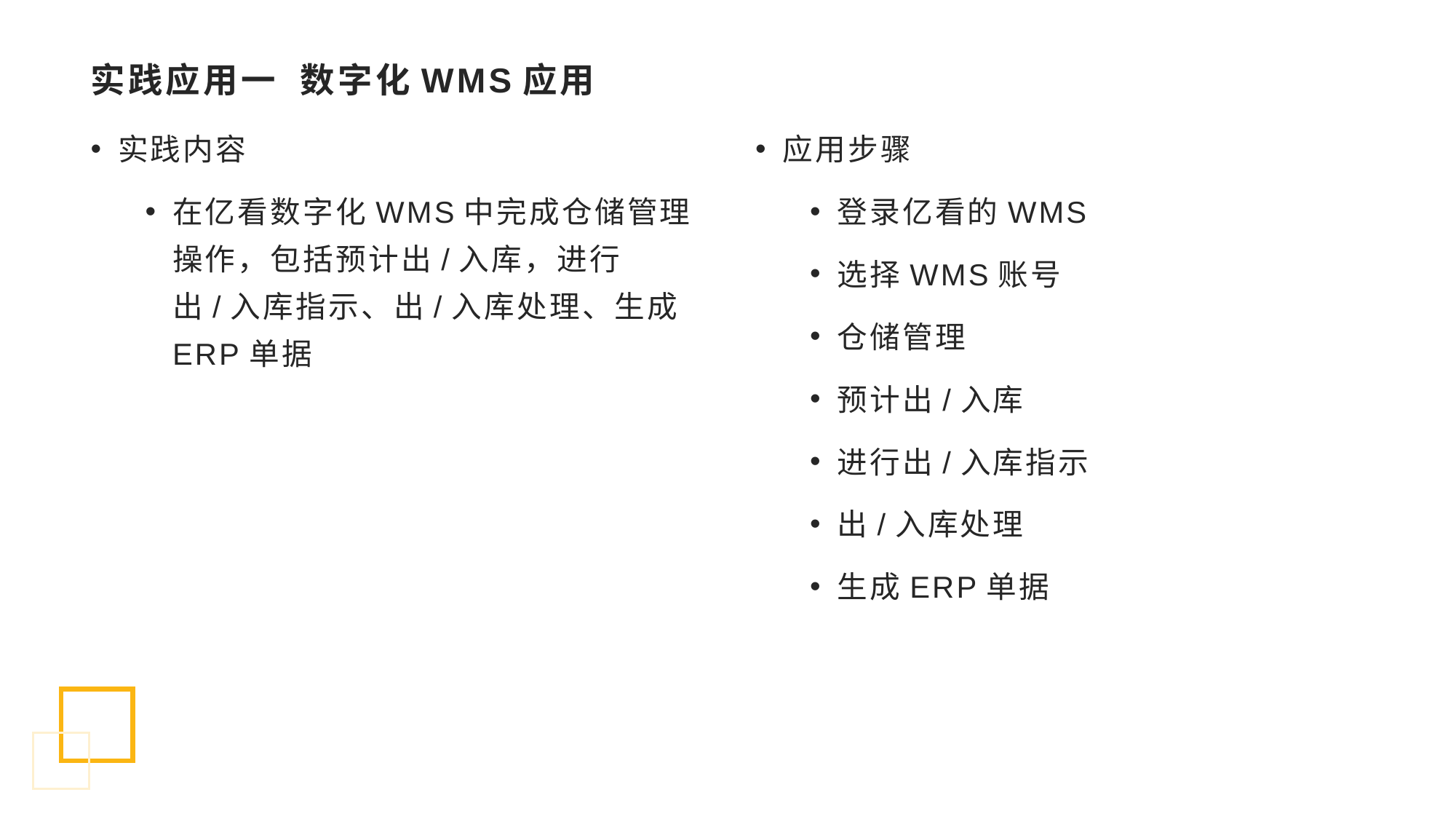

# 实践应用一  数字化WMS应用
应用步骤
登录亿看的WMS
选择WMS账号
仓储管理
预计出/入库
进行出/入库指示
出/入库处理
生成ERP单据
实践内容
在亿看数字化WMS中完成仓储管理操作，包括预计出/入库，进行出/入库指示、出/入库处理、生成ERP单据